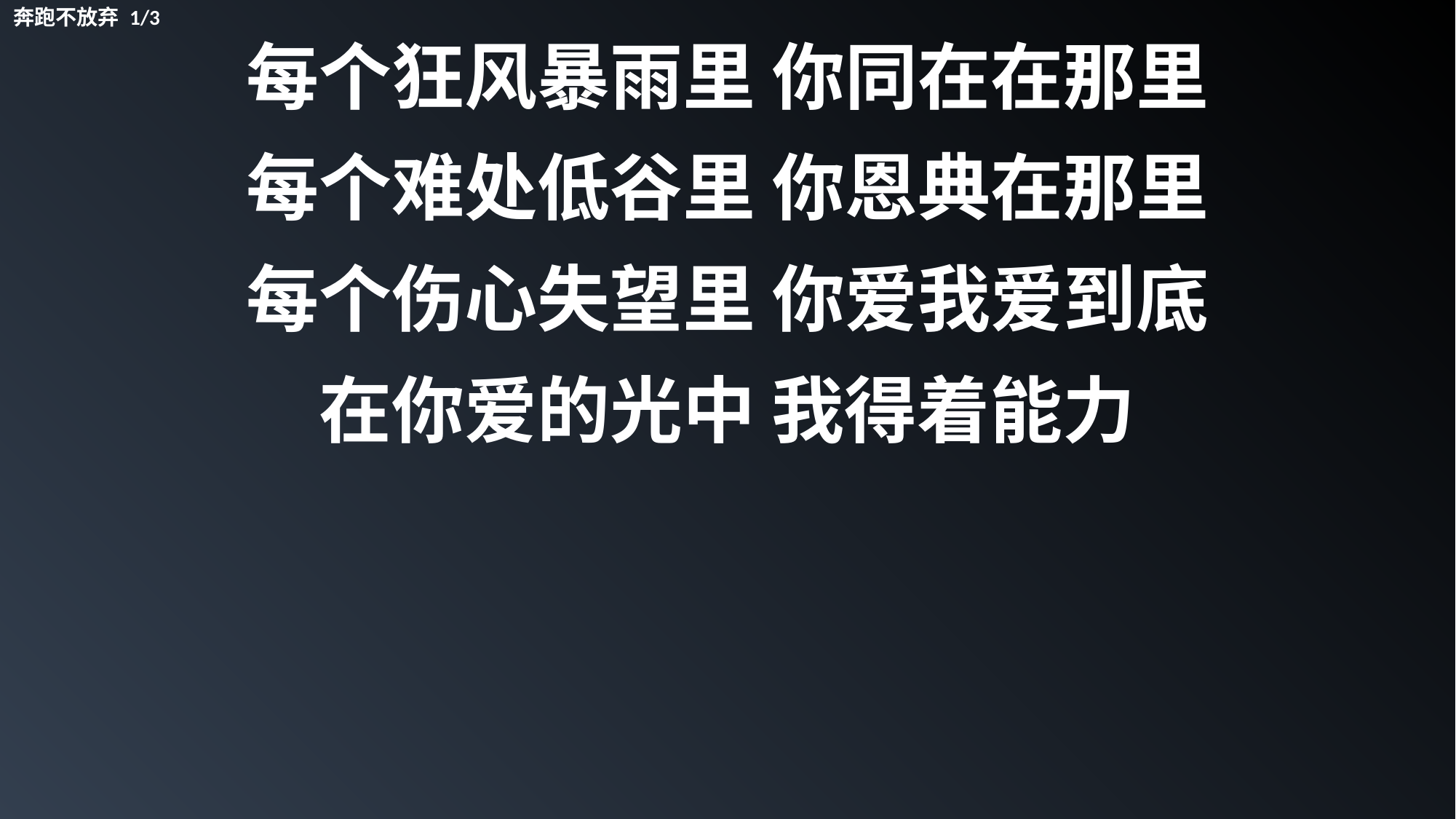

奔跑不放弃 1/3
每个狂风暴雨里 你同在在那里
每个难处低谷里 你恩典在那里
每个伤心失望里 你爱我爱到底
在你爱的光中 我得着能力